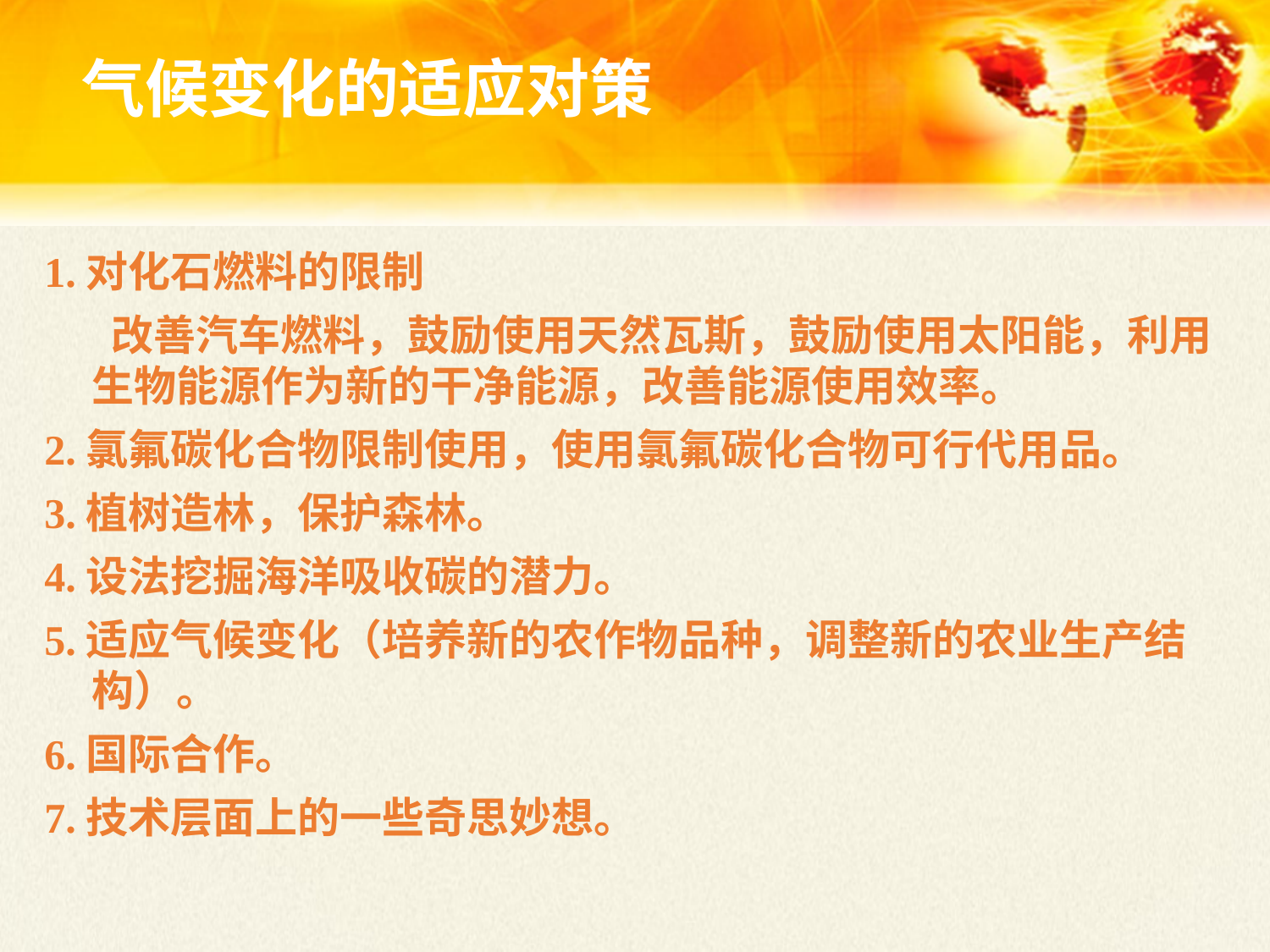

气候变化的适应对策
1.对化石燃料的限制
      改善汽车燃料，鼓励使用天然瓦斯，鼓励使用太阳能，利用生物能源作为新的干净能源，改善能源使用效率。
2.氯氟碳化合物限制使用，使用氯氟碳化合物可行代用品。
3.植树造林，保护森林。
4.设法挖掘海洋吸收碳的潜力。
5.适应气候变化（培养新的农作物品种，调整新的农业生产结构）。
6.国际合作。
7.技术层面上的一些奇思妙想。